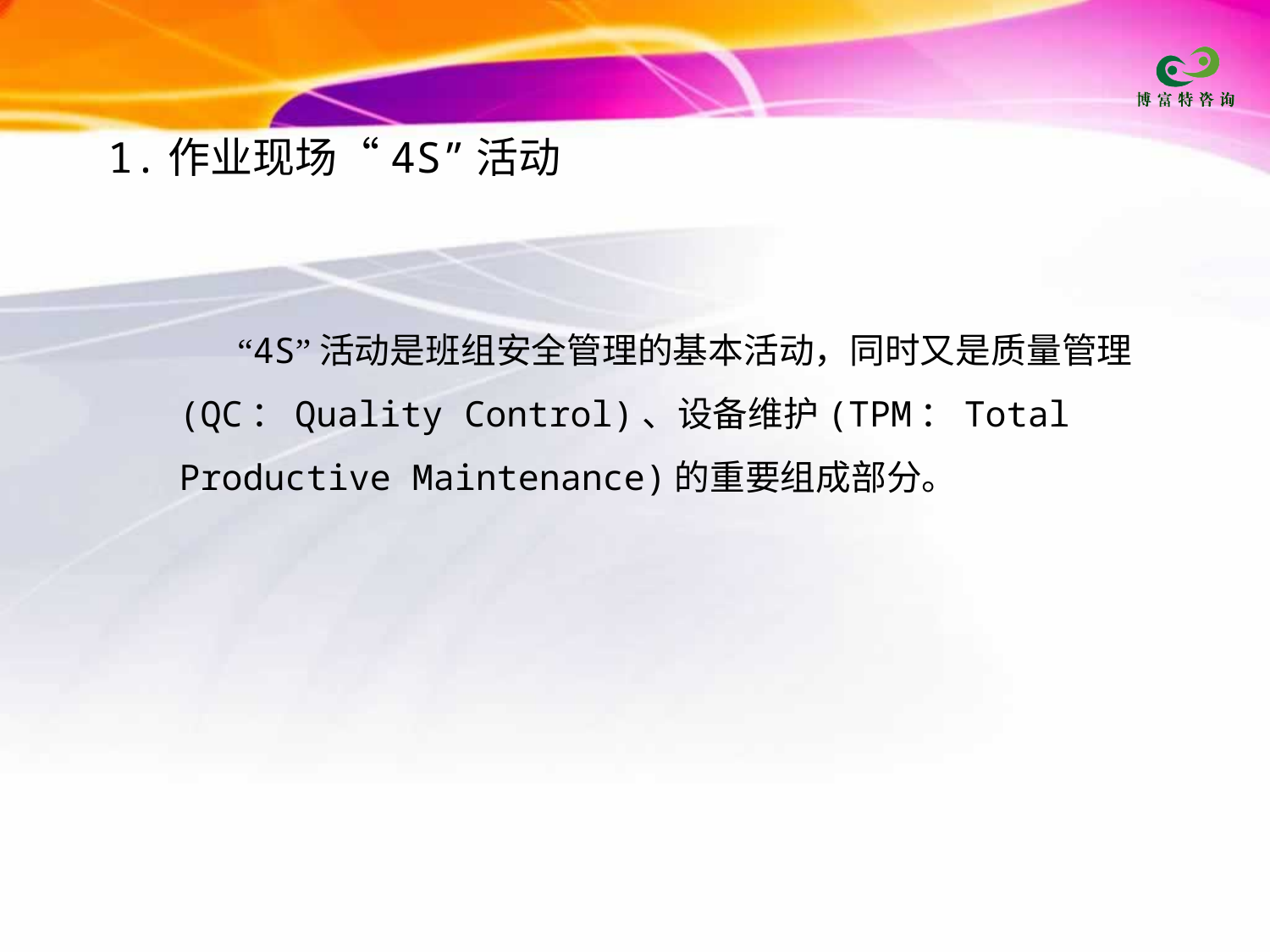

1.作业现场“4S”活动
     “4S”活动是班组安全管理的基本活动，同时又是质量管理(QC：Quality Control)、设备维护(TPM：Total Productive Maintenance)的重要组成部分。